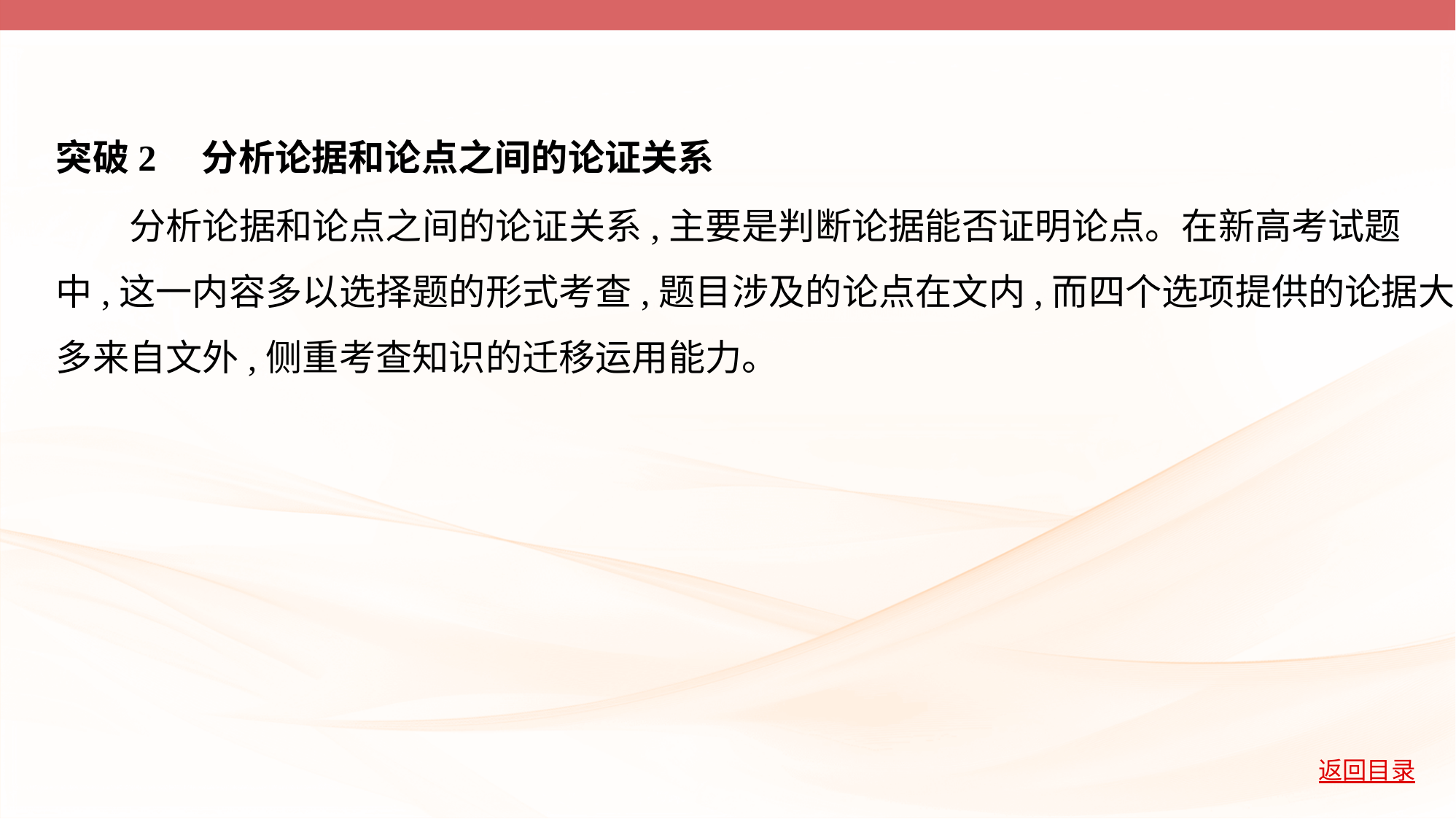

突破2　分析论据和论点之间的论证关系
　　分析论据和论点之间的论证关系,主要是判断论据能否证明论点。在新高考试题
中,这一内容多以选择题的形式考查,题目涉及的论点在文内,而四个选项提供的论据大
多来自文外,侧重考查知识的迁移运用能力。